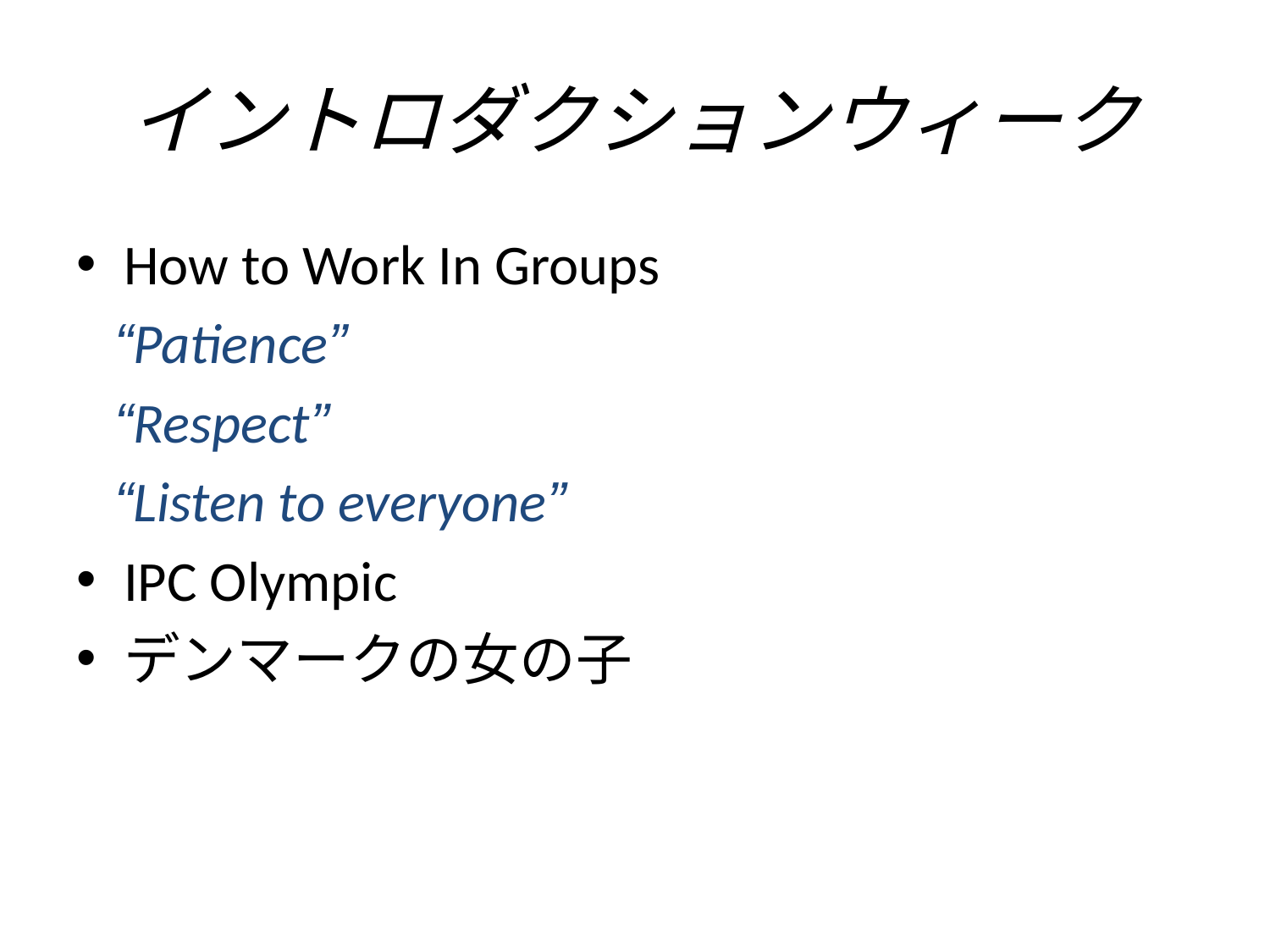

# イントロダクションウィーク
How to Work In Groups
   “Patience”
   “Respect”
   “Listen to everyone”
IPC Olympic
デンマークの女の子